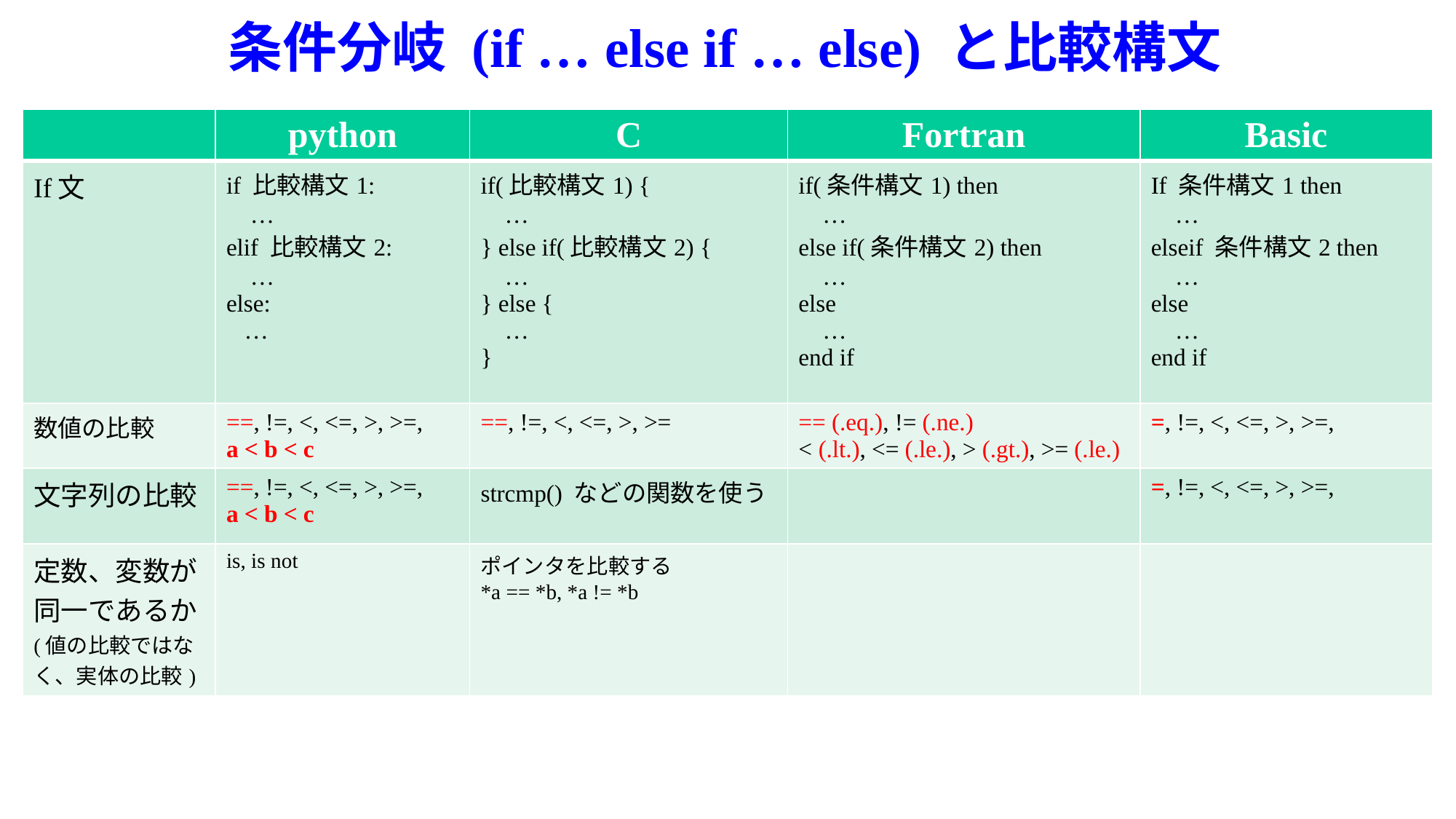

# 条件分岐 (if … else if … else) と比較構文
|  | python | C | Fortran | Basic |
| --- | --- | --- | --- | --- |
| If文 | if 比較構文1: … elif 比較構文2: … else: … | if(比較構文1) { … } else if(比較構文2) { … } else { … } | if(条件構文1) then … else if(条件構文2) then … else … end if | If 条件構文1 then … elseif 条件構文2 then … else … end if |
| 数値の比較 | ==, !=, <, <=, >, >=, a < b < c | ==, !=, <, <=, >, >= | == (.eq.), != (.ne.) < (.lt.), <= (.le.), > (.gt.), >= (.le.) | =, !=, <, <=, >, >=, |
| 文字列の比較 | ==, !=, <, <=, >, >=, a < b < c | strcmp() などの関数を使う |  | =, !=, <, <=, >, >=, |
| 定数、変数が 同一であるか (値の比較ではなく、実体の比較) | is, is not | ポインタを比較する \*a == \*b, \*a != \*b |  |  |